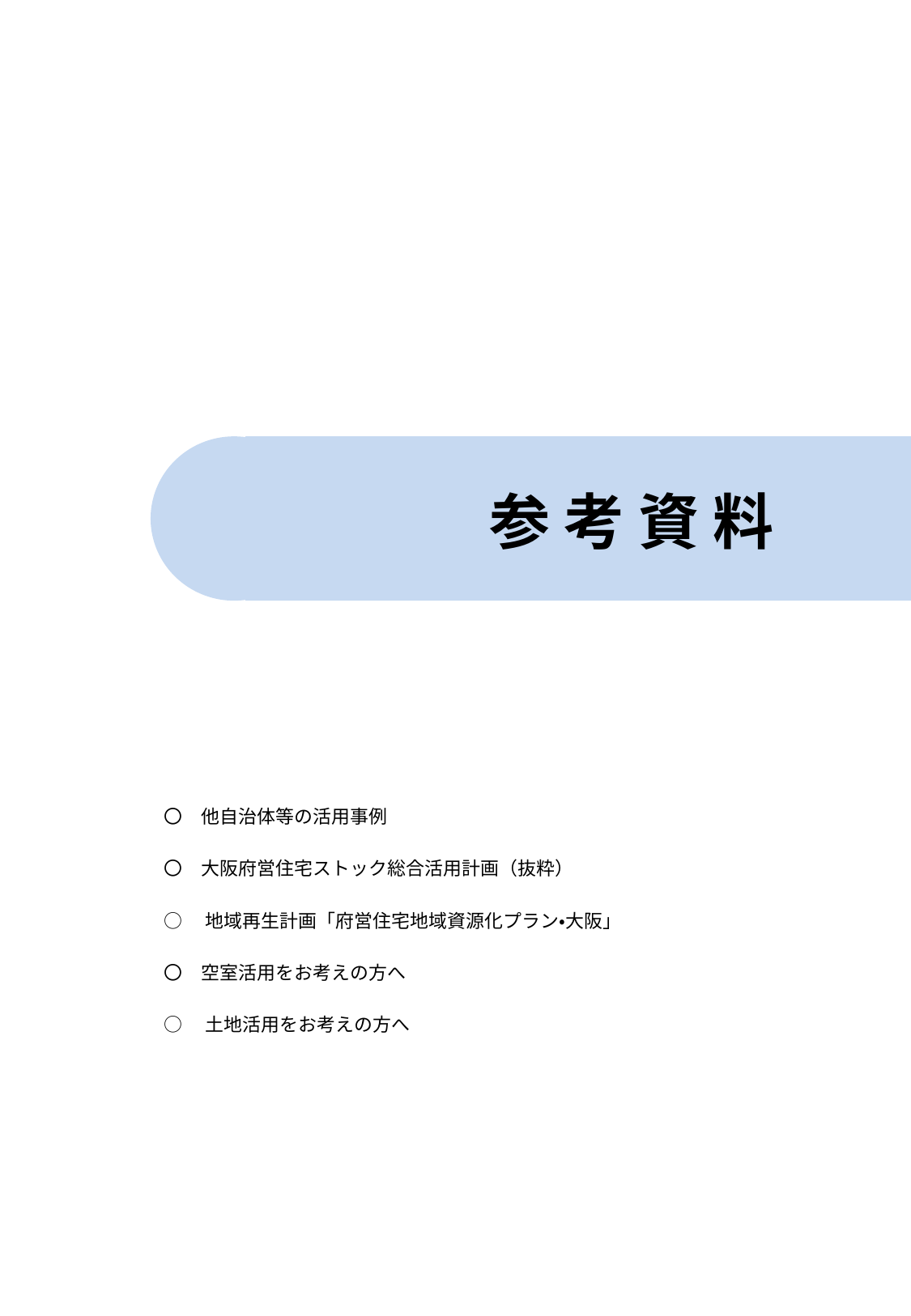

# 参 考 資 料
〇　他自治体等の活用事例

〇　大阪府営住宅ストック総合活用計画（抜粋）

○　地域再生計画「府営住宅地域資源化プラン・大阪」

〇　空室活用をお考えの方へ

○　土地活用をお考えの方へ